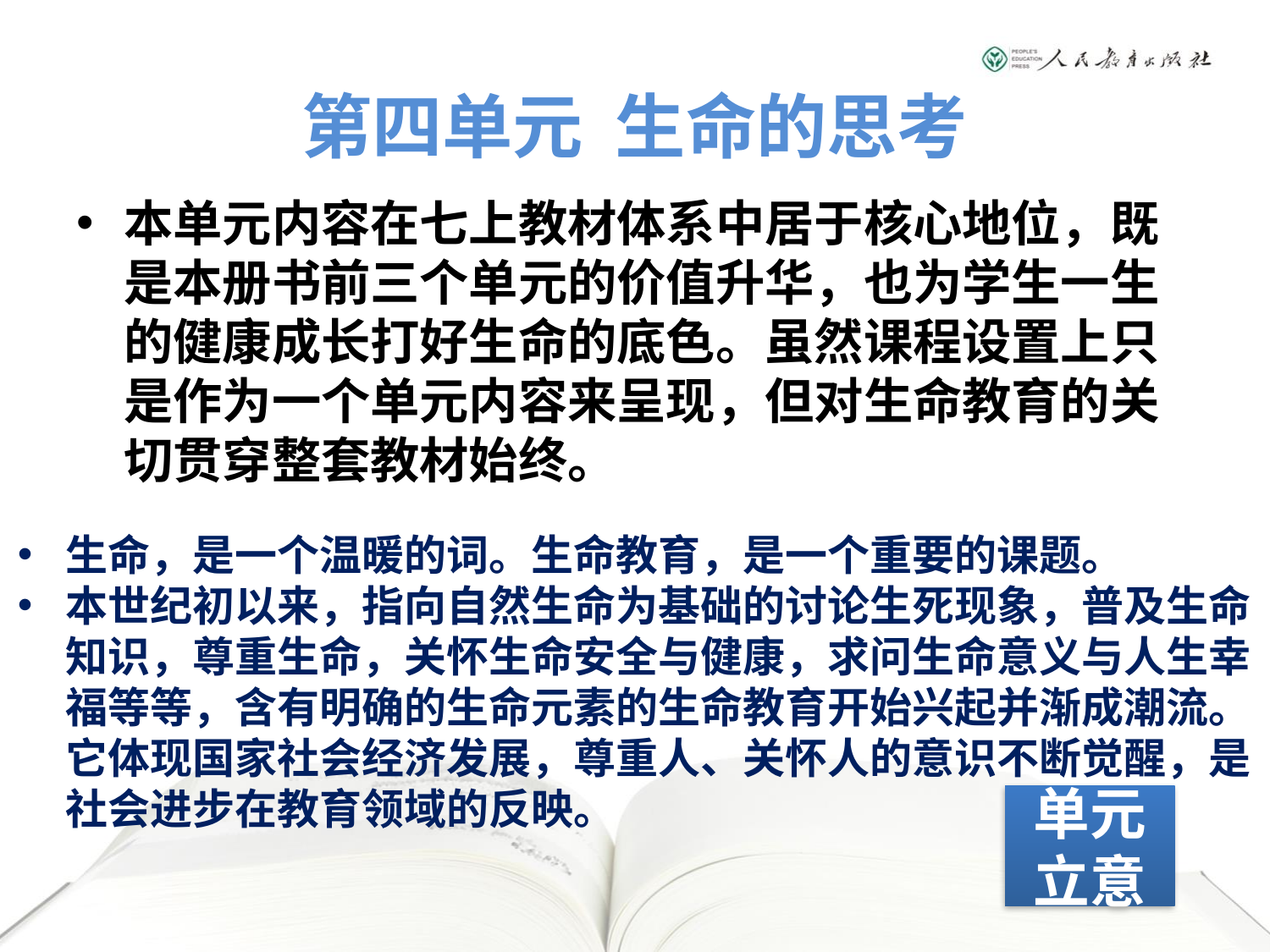

# 第四单元  生命的思考
本单元内容在七上教材体系中居于核心地位，既是本册书前三个单元的价值升华，也为学生一生的健康成长打好生命的底色。虽然课程设置上只是作为一个单元内容来呈现，但对生命教育的关切贯穿整套教材始终。
生命，是一个温暖的词。生命教育，是一个重要的课题。
本世纪初以来，指向自然生命为基础的讨论生死现象，普及生命知识，尊重生命，关怀生命安全与健康，求问生命意义与人生幸福等等，含有明确的生命元素的生命教育开始兴起并渐成潮流。它体现国家社会经济发展，尊重人、关怀人的意识不断觉醒，是社会进步在教育领域的反映。
单元立意